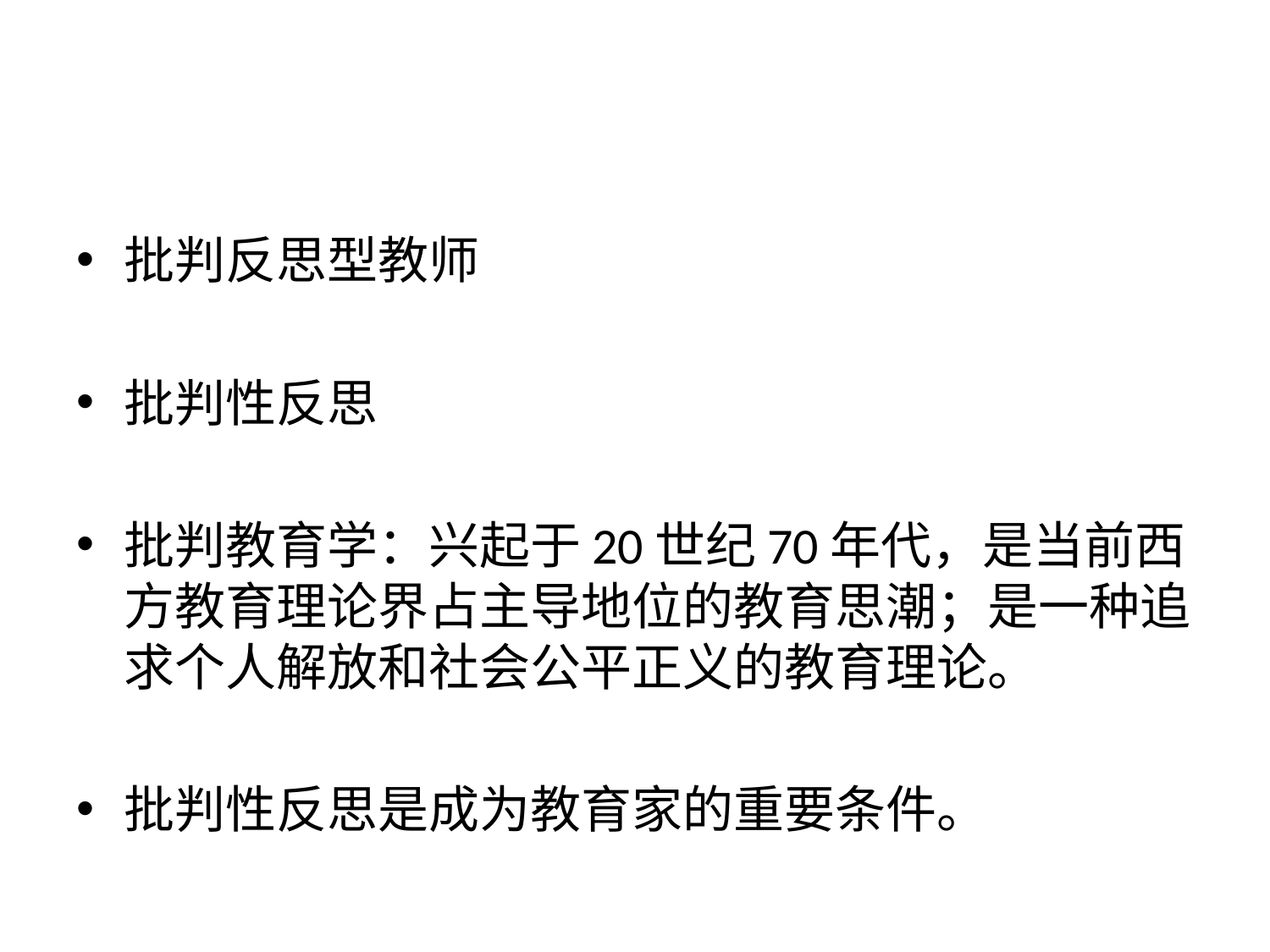

#
批判反思型教师

批判性反思

批判教育学：兴起于20世纪70年代，是当前西方教育理论界占主导地位的教育思潮；是一种追求个人解放和社会公平正义的教育理论。

批判性反思是成为教育家的重要条件。